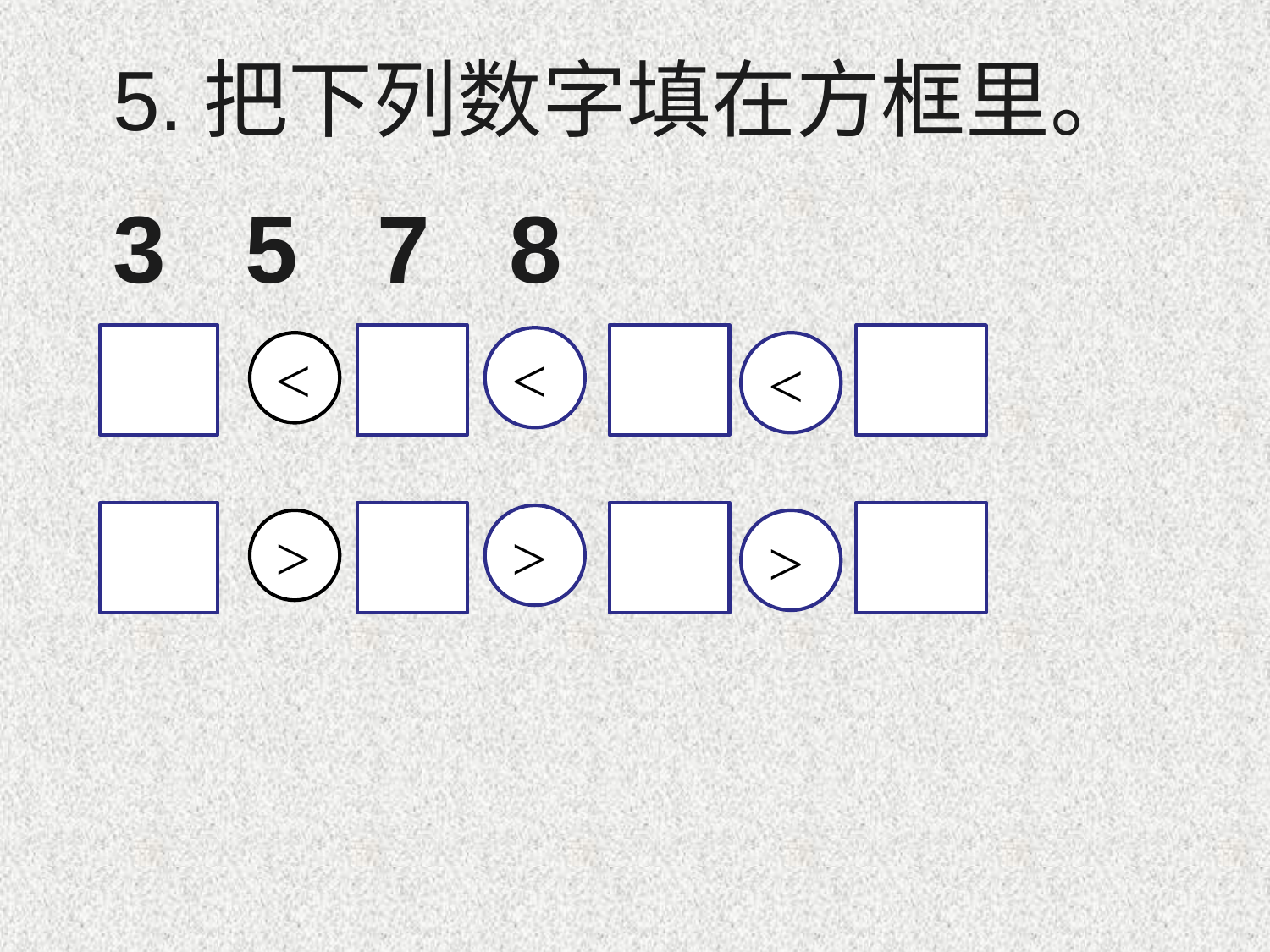

5.把下列数字填在方框里。
# 3   5   7   8

<
<
<

>
>
>